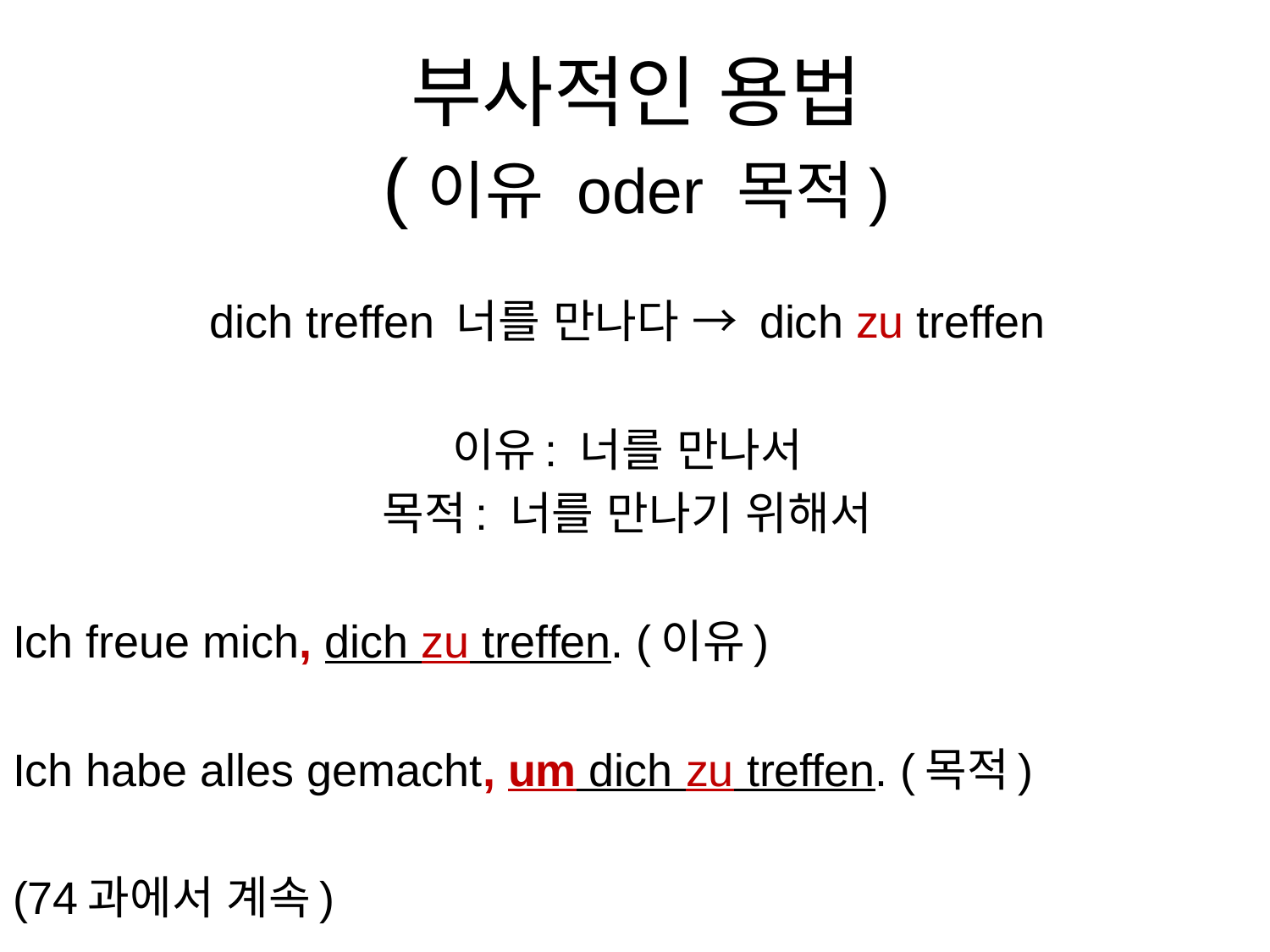

# 부사적인 용법 (이유 oder 목적)

dich treffen 너를 만나다 → dich zu treffen

이유: 너를 만나서
목적: 너를 만나기 위해서

Ich freue mich, dich zu treffen. (이유)

Ich habe alles gemacht, um dich zu treffen. (목적)

(74과에서 계속)